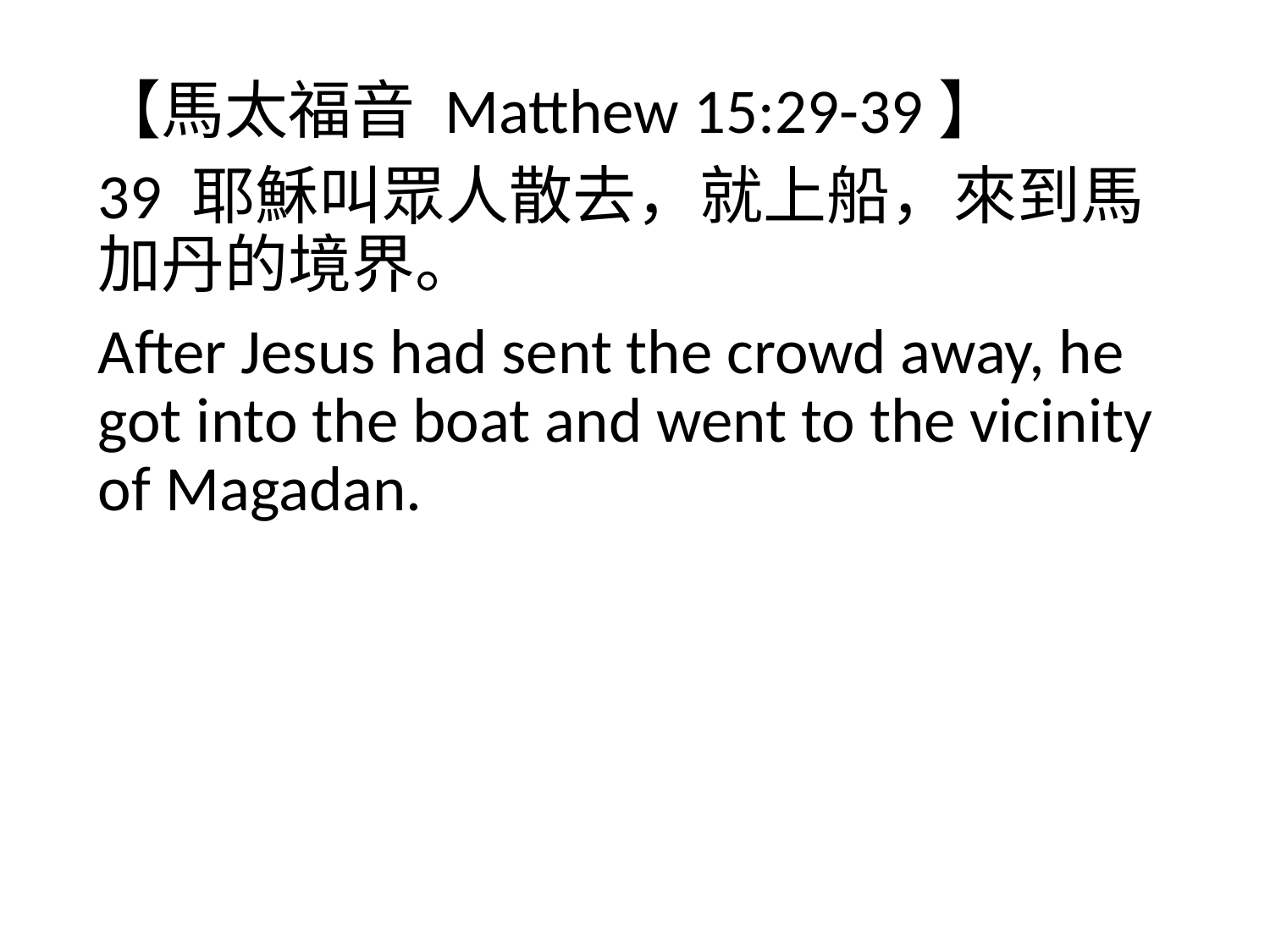

【馬太福音 Matthew 15:29-39】
39 耶穌叫眾人散去，就上船，來到馬加丹的境界。
After Jesus had sent the crowd away, he got into the boat and went to the vicinity of Magadan.